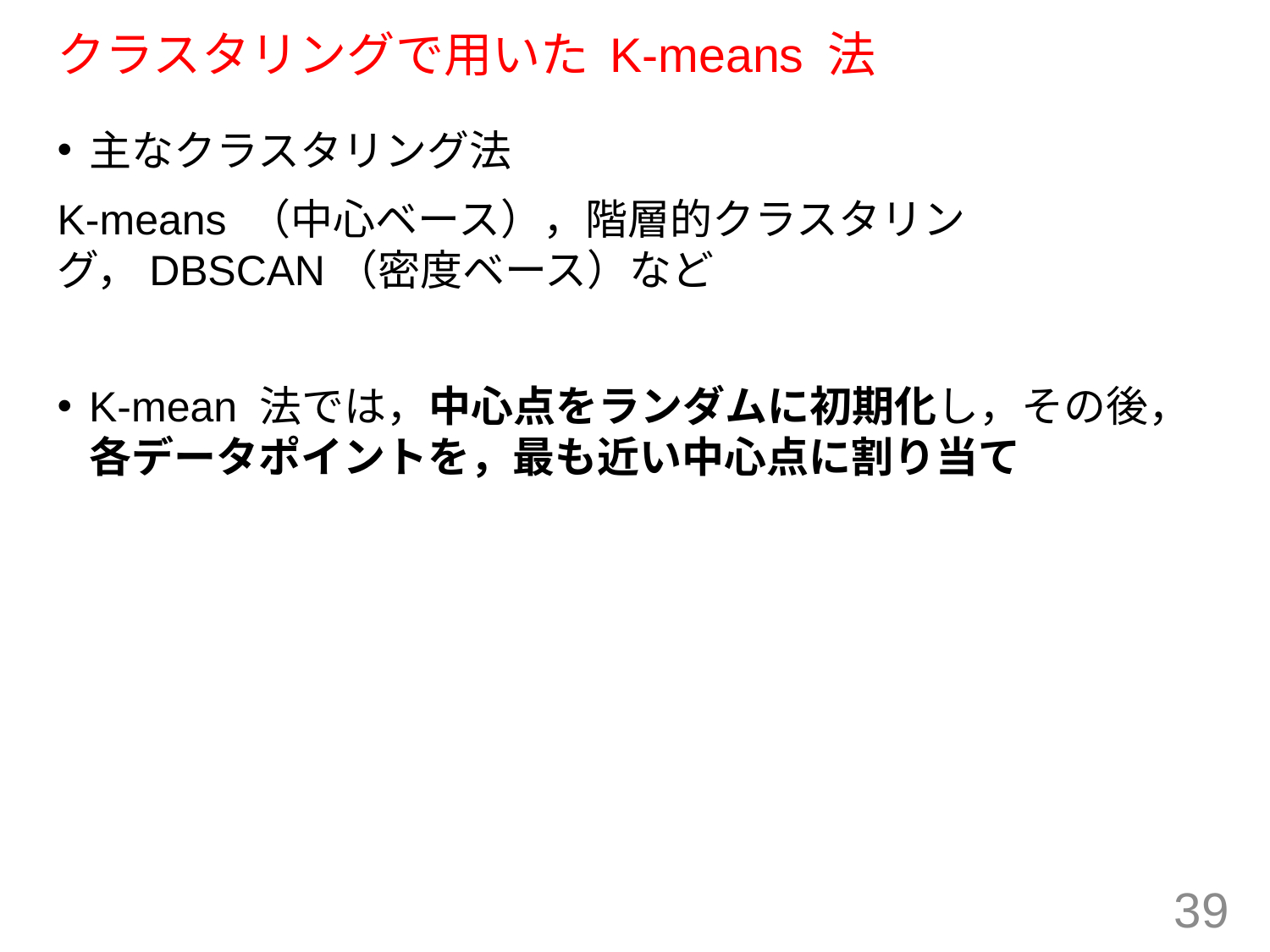

# クラスタリングで用いた K-means 法
主なクラスタリング法
K-means （中心ベース），階層的クラスタリング，DBSCAN（密度ベース）など

K-mean 法では，中心点をランダムに初期化し，その後，各データポイントを，最も近い中心点に割り当て
39